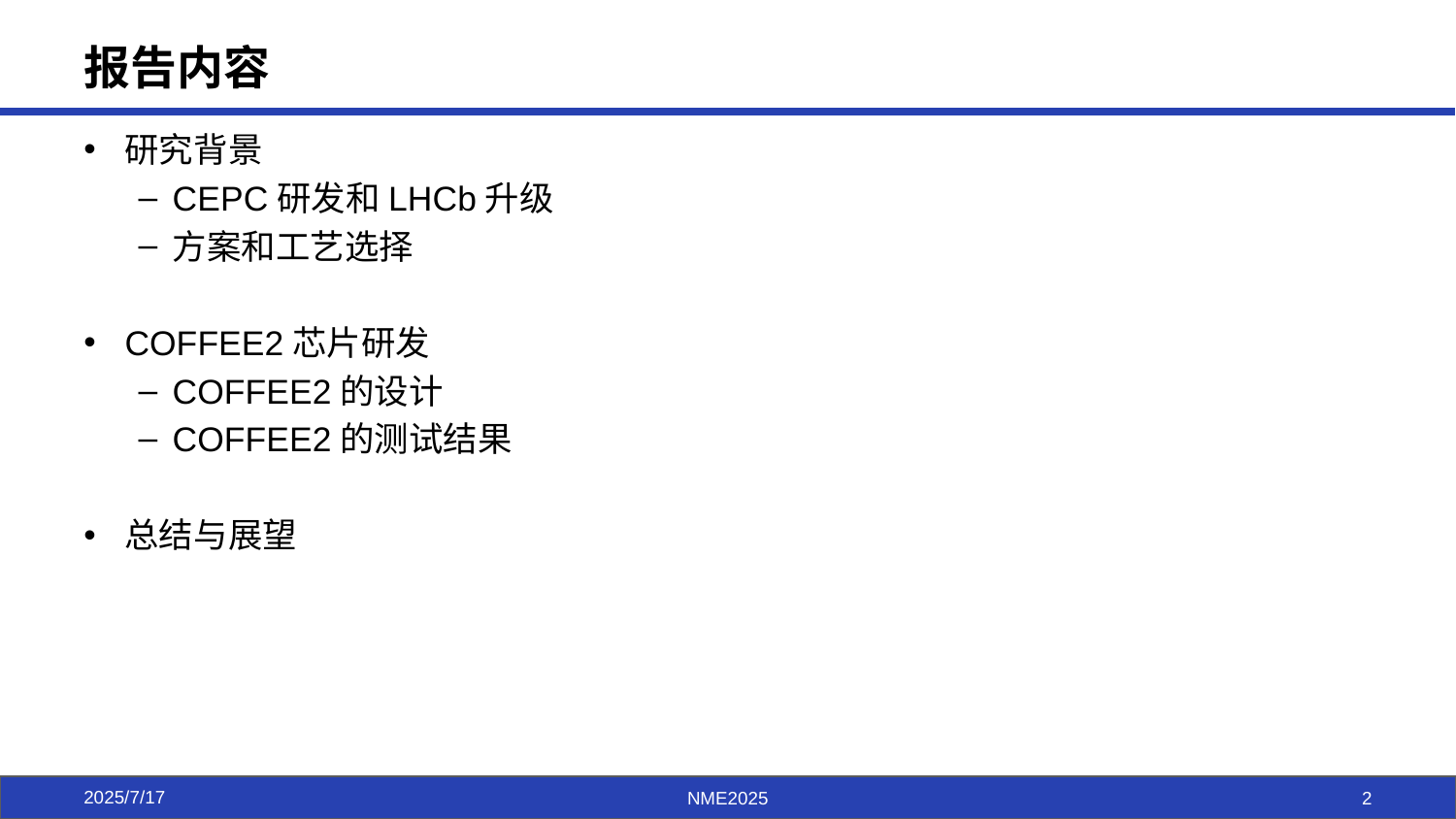

# 报告内容
研究背景
CEPC研发和LHCb升级
方案和工艺选择

COFFEE2芯片研发
COFFEE2的设计
COFFEE2的测试结果

总结与展望

2025/7/17
NME2025
2